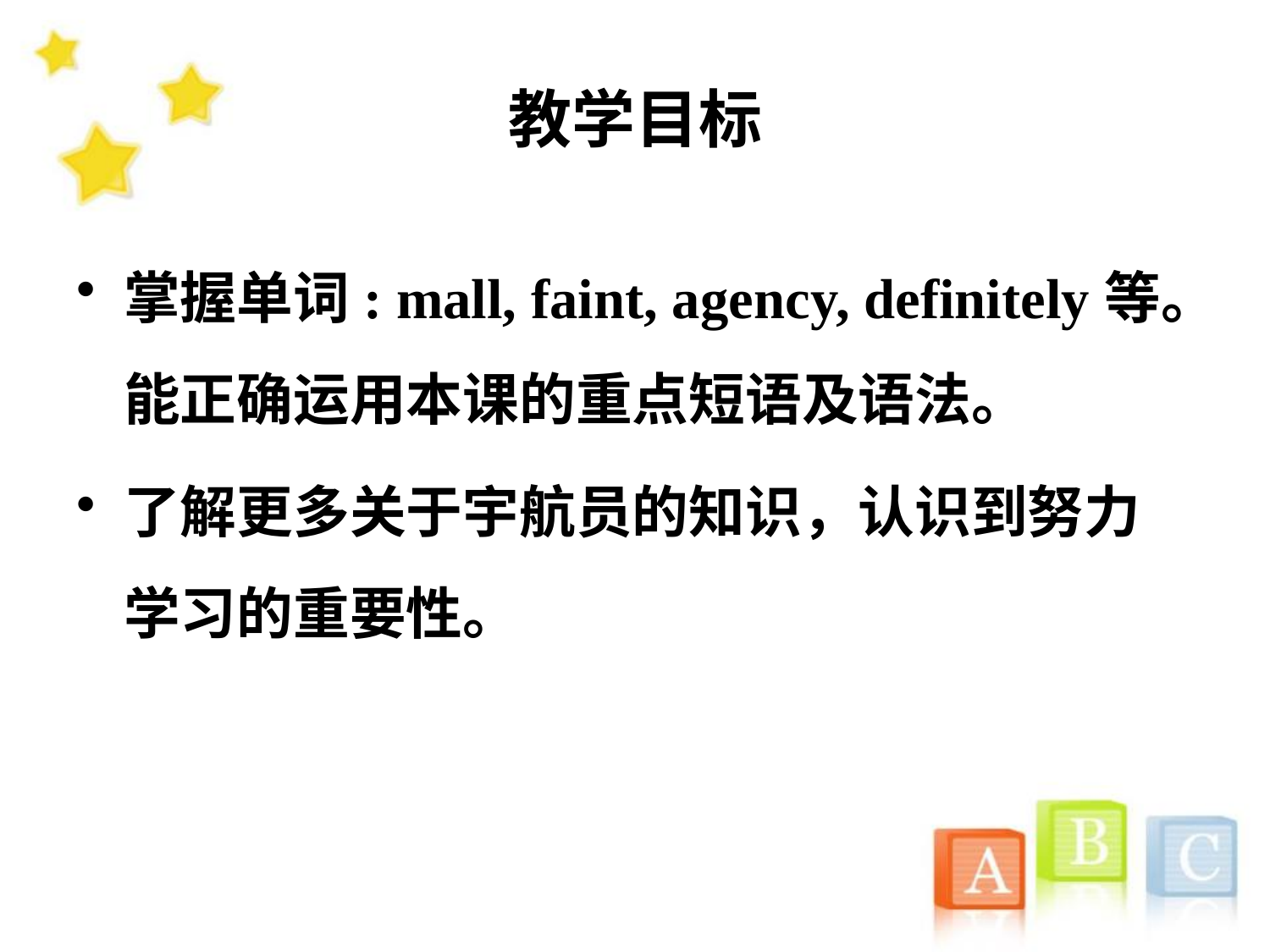

# 教学目标
掌握单词: mall, faint, agency, definitely等。能正确运用本课的重点短语及语法。
了解更多关于宇航员的知识，认识到努力学习的重要性。